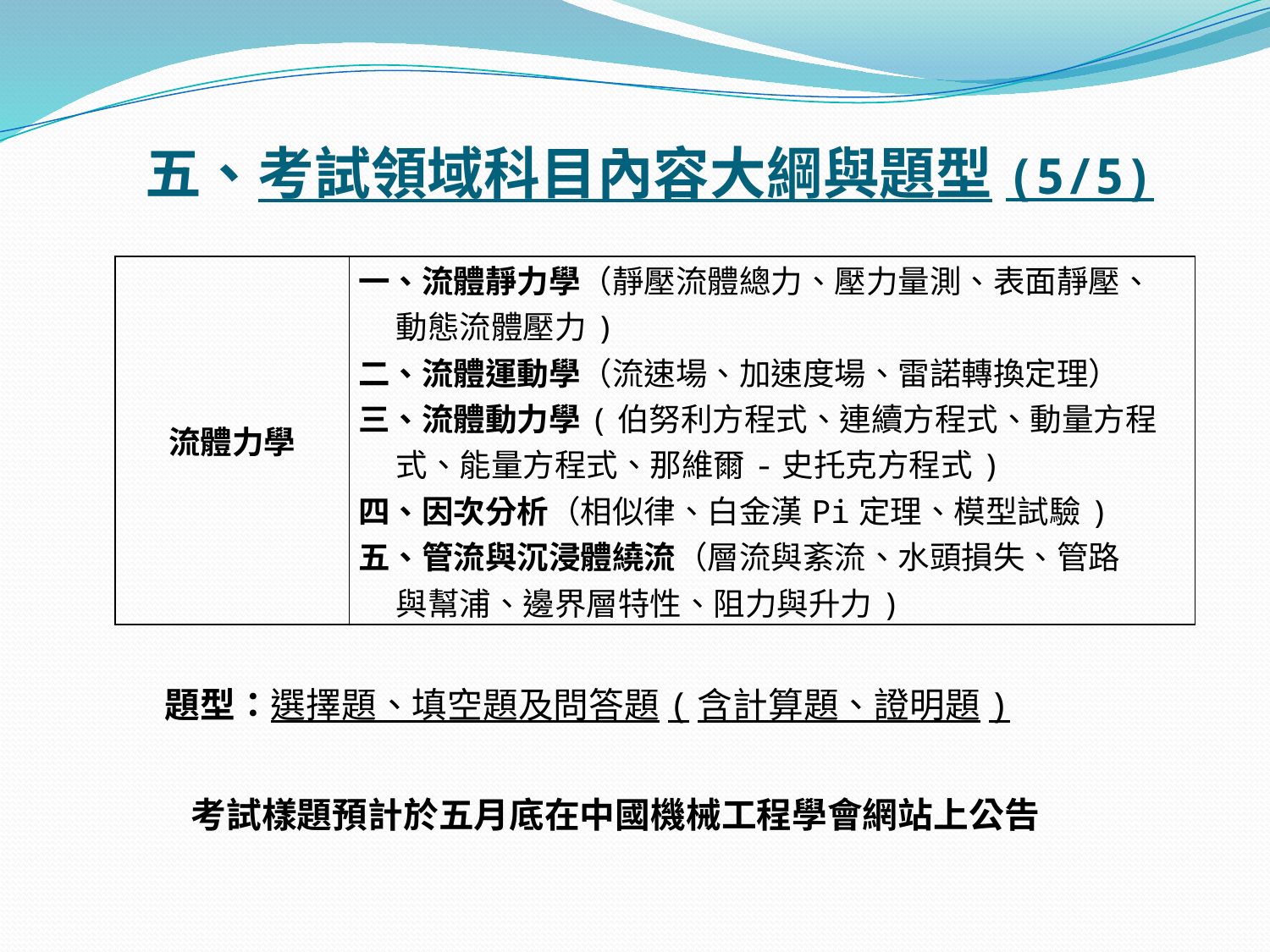

# 五、考試領域科目內容大綱與題型(5/5)
| 流體力學 | 一、流體靜力學（靜壓流體總力、壓力量測、表面靜壓、 動態流體壓力) 二、流體運動學（流速場、加速度場、雷諾轉換定理） 三、流體動力學(伯努利方程式、連續方程式、動量方程 式、能量方程式、那維爾-史托克方程式) 四、因次分析（相似律、白金漢Pi定理、模型試驗) 五、管流與沉浸體繞流（層流與紊流、水頭損失、管路 與幫浦、邊界層特性、阻力與升力) |
| --- | --- |
題型：選擇題、填空題及問答題(含計算題、證明題)
考試樣題預計於五月底在中國機械工程學會網站上公告